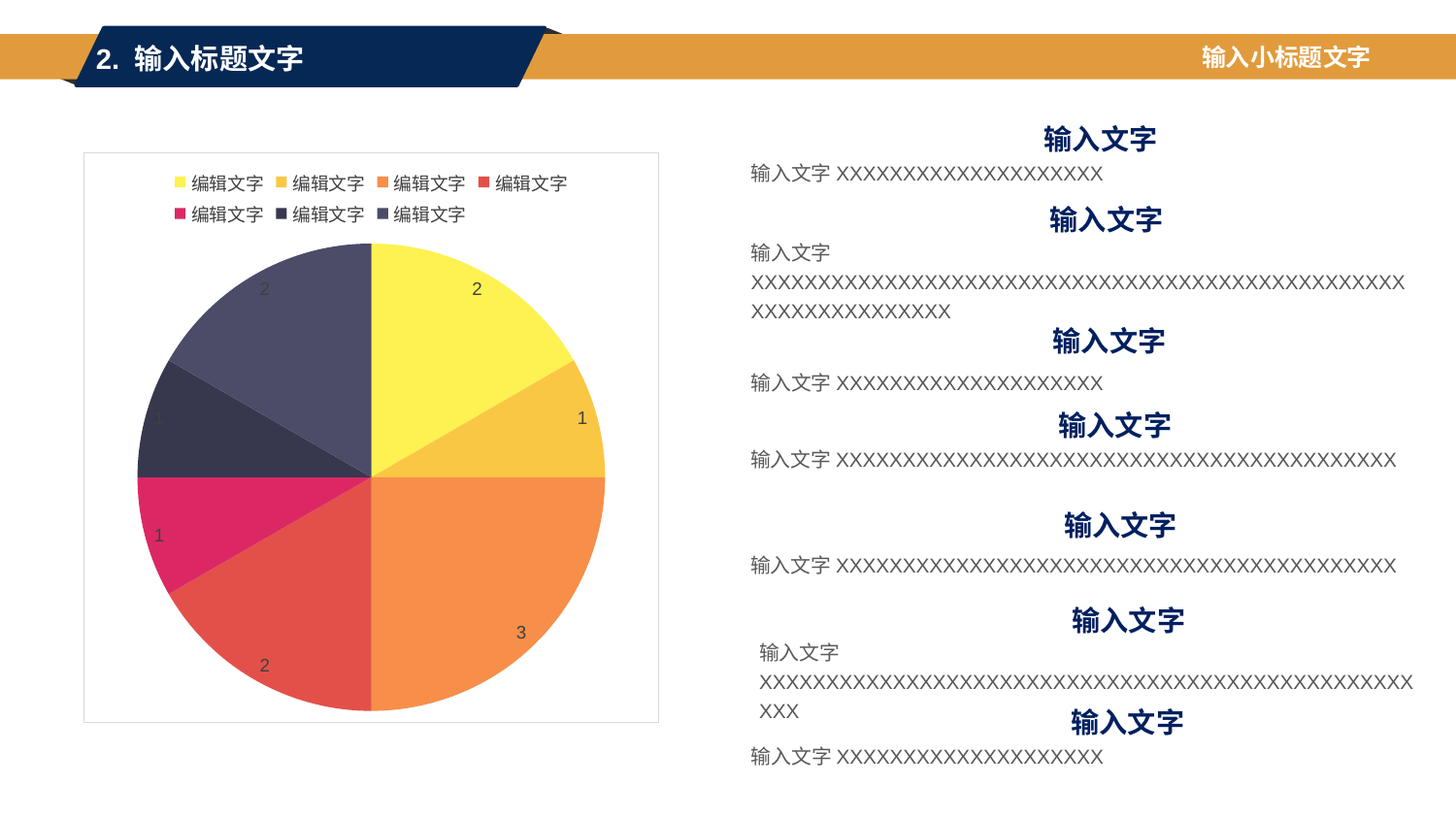

2. 输入标题文字
输入小标题文字

输入文字
输入文字XXXXXXXXXXXXXXXXXXXX

### Chart

| Category | 系列 1 | 系列 2 | 系列 3 |
|---|---|---|---|
| 编辑文字 | 2.0 | None | None |
| 编辑文字 | 1.0 | None | None |
| 编辑文字 | 3.0 | None | None |
| 编辑文字 | 2.0 | None | None |
| 编辑文字 | 1.0 | None | None |
| 编辑文字 | 1.0 | None | None |
| 编辑文字 | 2.0 | None | None |
输入文字
输入文字XXXXXXXXXXXXXXXXXXXXXXXXXXXXXXXXXXXXXXXXXXXXXXXXXXXXXXXXXXXXXXXX
输入文字
输入文字XXXXXXXXXXXXXXXXXXXX

输入文字
输入文字XXXXXXXXXXXXXXXXXXXXXXXXXXXXXXXXXXXXXXXXXX
输入文字
输入文字XXXXXXXXXXXXXXXXXXXXXXXXXXXXXXXXXXXXXXXXXX
输入文字
输入文字XXXXXXXXXXXXXXXXXXXXXXXXXXXXXXXXXXXXXXXXXXXXXXXXXXXX
输入文字
输入文字XXXXXXXXXXXXXXXXXXXX